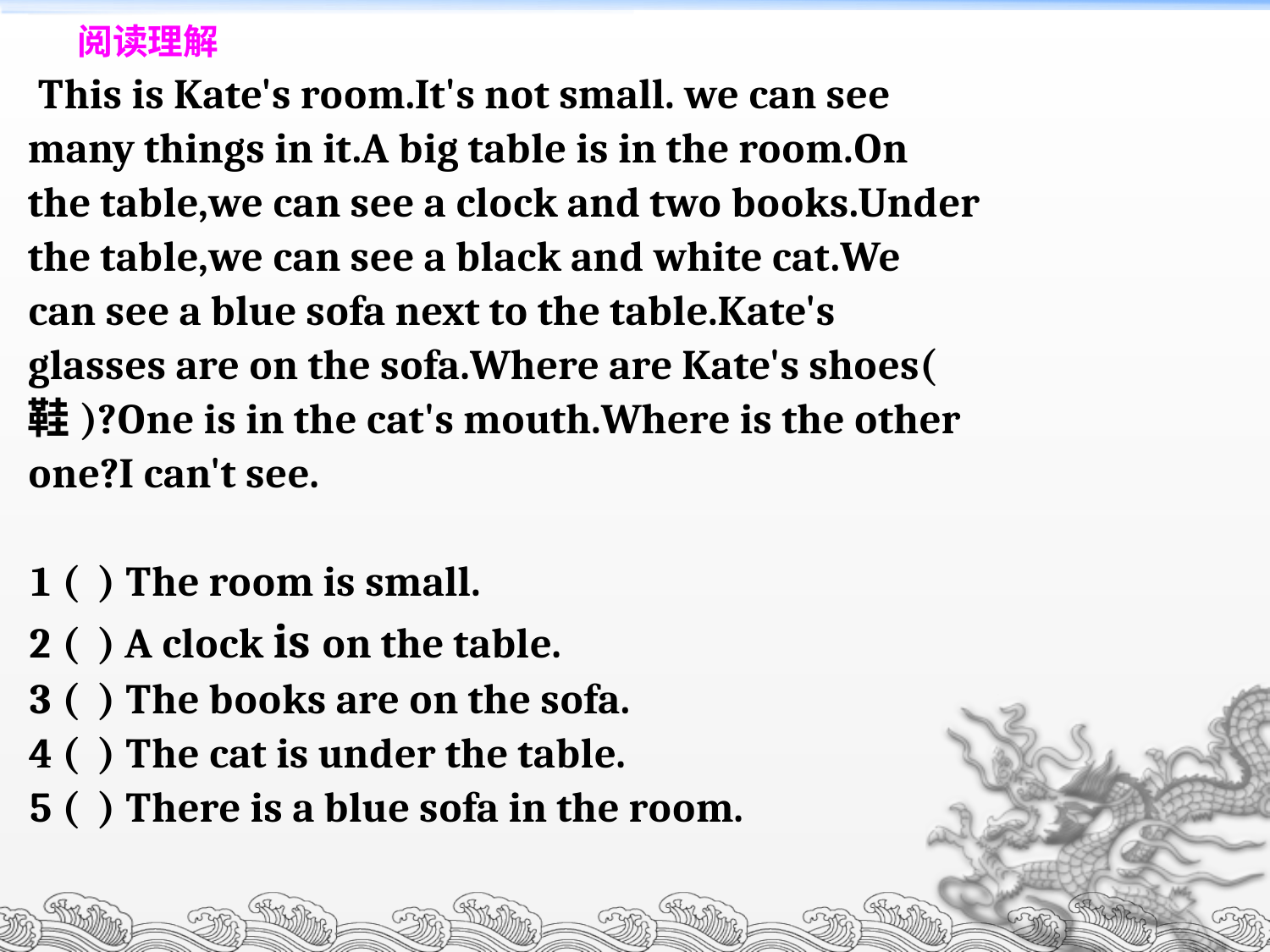

# 阅读理解
 This is Kate's room.It's not small. we can see
many things in it.A big table is in the room.On
the table,we can see a clock and two books.Under
the table,we can see a black and white cat.We
can see a blue sofa next to the table.Kate's
glasses are on the sofa.Where are Kate's shoes(
鞋)?One is in the cat's mouth.Where is the other
one?I can't see.

1 (  ) The room is small.
2 (  ) A clock is on the table.
3 (  ) The books are on the sofa.
4 (  ) The cat is under the table.
5 (  ) There is a blue sofa in the room.